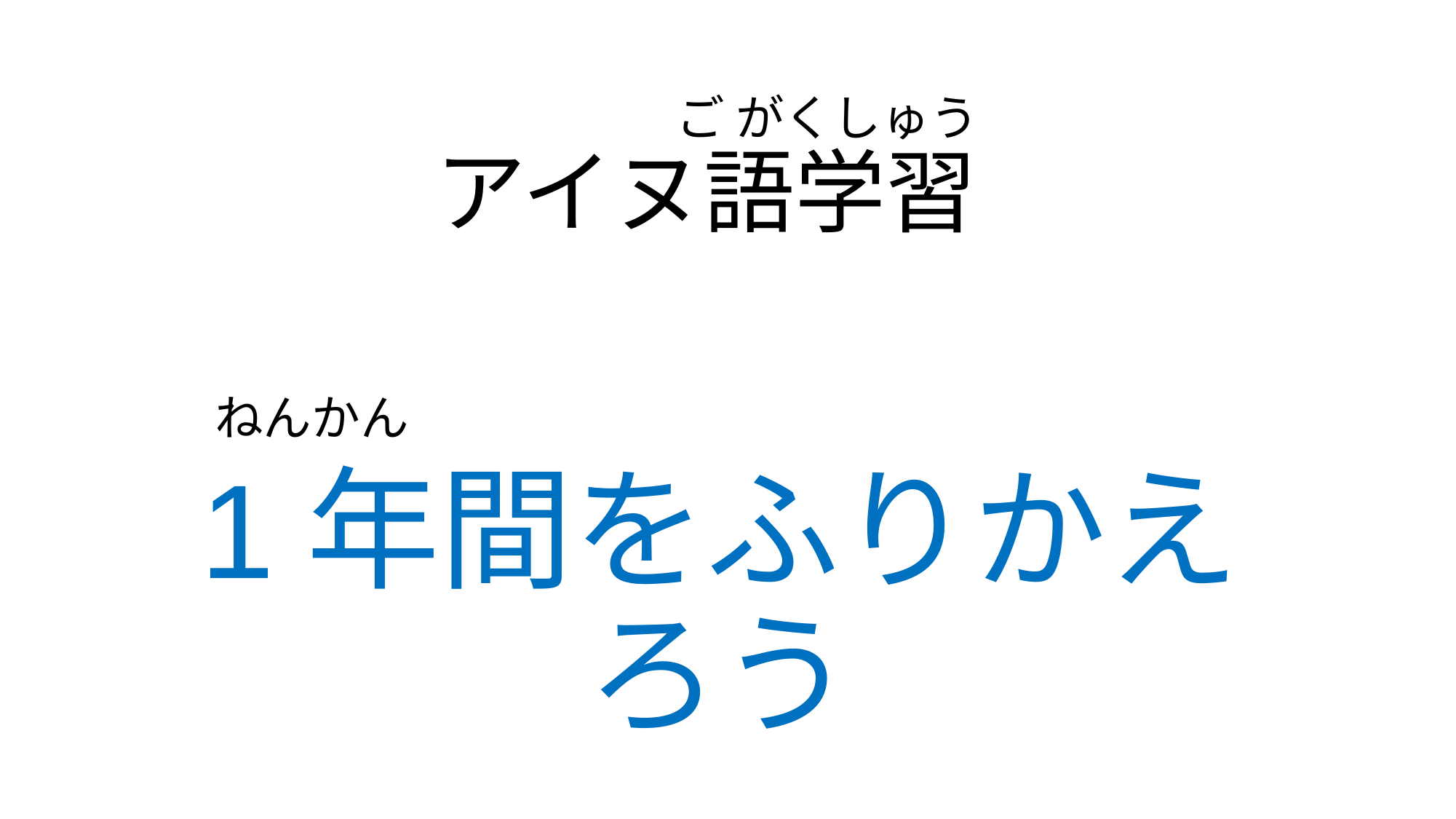

# ご がくしゅう アイヌ語学習
　  ねんかん
1年間をふりかえろう